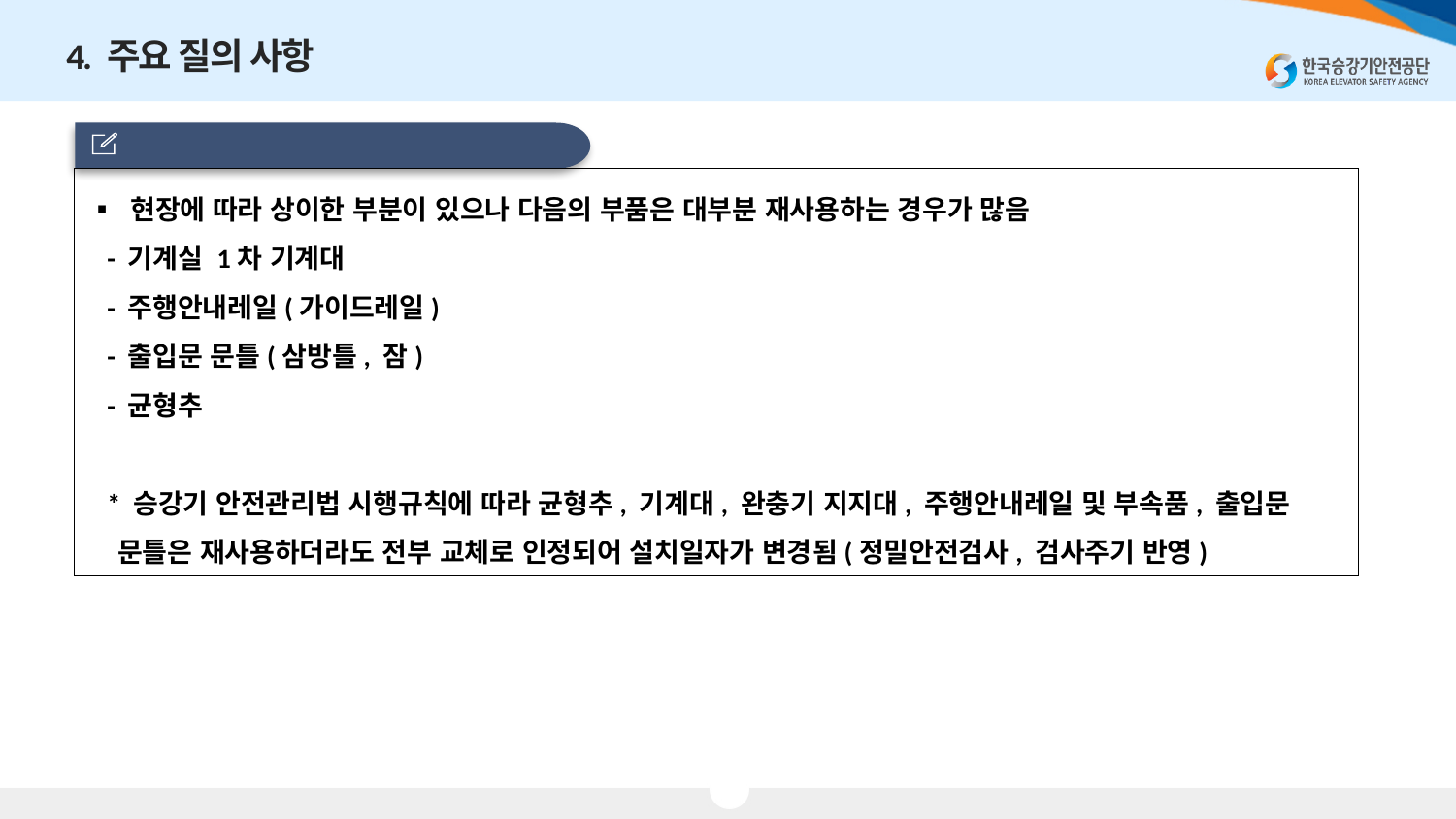

4. 주요 질의 사항
    교체 시 통상적인 재사용 부품은?

▪ 현장에 따라 상이한 부분이 있으나 다음의 부품은 대부분 재사용하는 경우가 많음
   - 기계실 1차 기계대
   - 주행안내레일(가이드레일)
   - 출입문 문틀(삼방틀, 잠)
   - 균형추

   * 승강기 안전관리법 시행규칙에 따라 균형추, 기계대, 완충기 지지대, 주행안내레일 및 부속품, 출입문 문틀은 재사용하더라도 전부 교체로 인정되어 설치일자가 변경됨(정밀안전검사, 검사주기 반영)